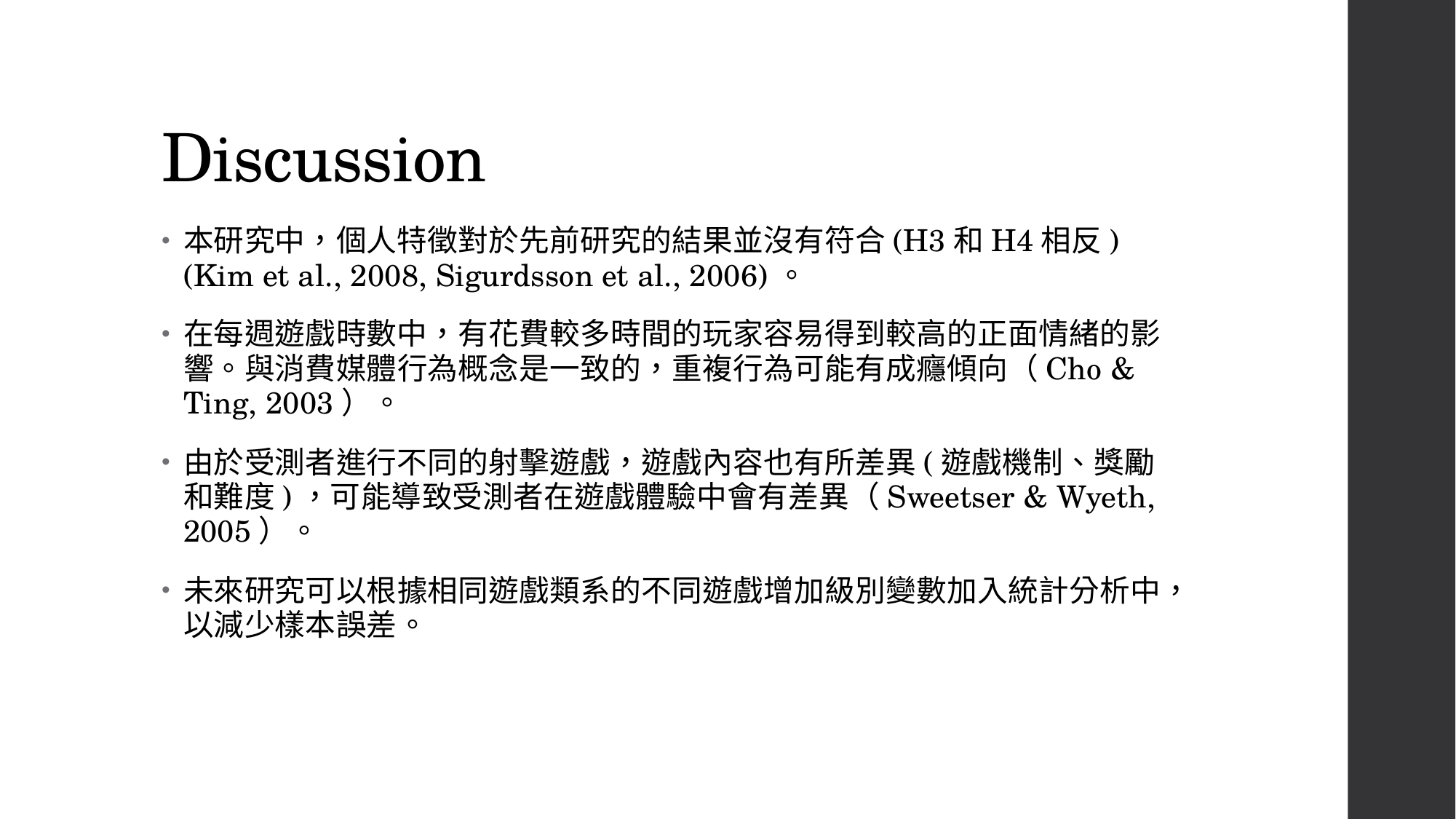

# Discussion
本研究中，個人特徵對於先前研究的結果並沒有符合(H3和H4相反) (Kim et al., 2008, Sigurdsson et al., 2006)。
在每週遊戲時數中，有花費較多時間的玩家容易得到較高的正面情緒的影響。與消費媒體行為概念是一致的，重複行為可能有成癮傾向（Cho & Ting, 2003）。
由於受測者進行不同的射擊遊戲，遊戲內容也有所差異(遊戲機制、獎勵和難度)，可能導致受測者在遊戲體驗中會有差異（Sweetser & Wyeth, 2005）。
未來研究可以根據相同遊戲類系的不同遊戲增加級別變數加入統計分析中，以減少樣本誤差。